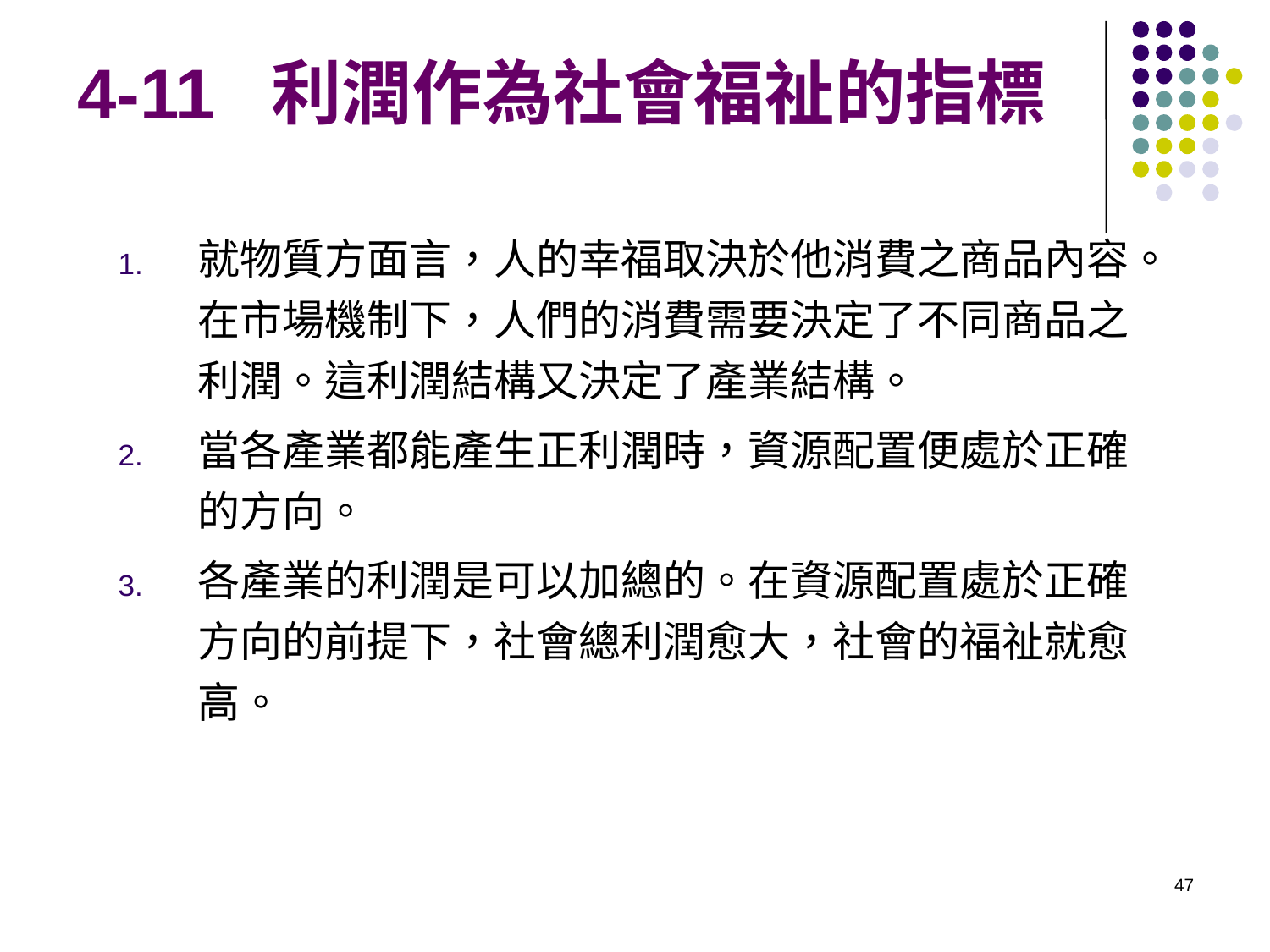

# 4-11  利潤作為社會福祉的指標
就物質方面言，人的幸福取決於他消費之商品內容。在市場機制下，人們的消費需要決定了不同商品之利潤。這利潤結構又決定了產業結構。
當各產業都能產生正利潤時，資源配置便處於正確的方向。
各產業的利潤是可以加總的。在資源配置處於正確方向的前提下，社會總利潤愈大，社會的福祉就愈高。
47